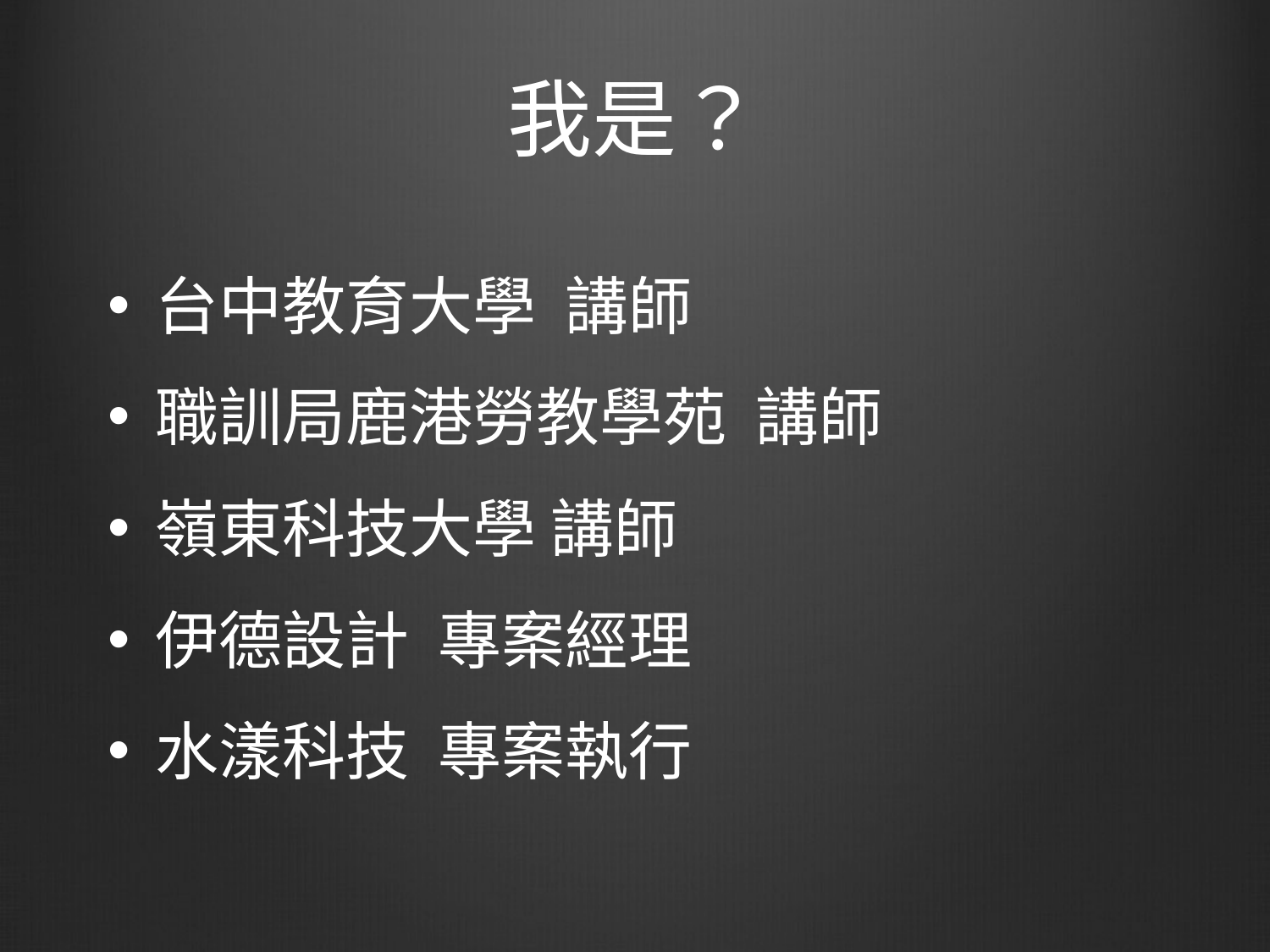

# 我是？
台中教育大學  講師
職訓局鹿港勞教學苑  講師
嶺東科技大學 講師
伊德設計  專案經理
水漾科技  專案執行